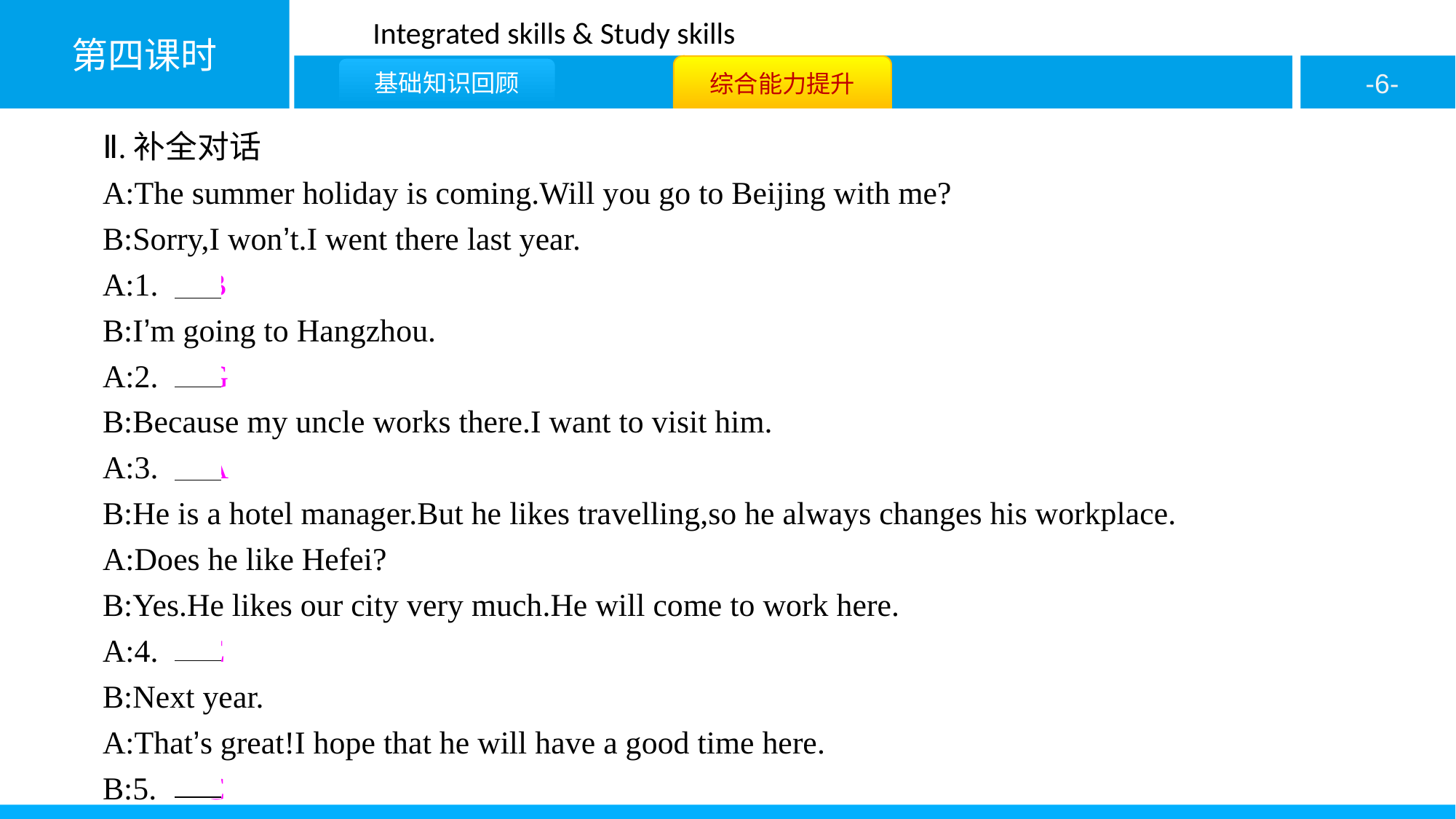

Ⅱ.补全对话
A:The summer holiday is coming.Will you go to Beijing with me?
B:Sorry,I won’t.I went there last year.
A:1.　B
B:I’m going to Hangzhou.
A:2.　G
B:Because my uncle works there.I want to visit him.
A:3.　A
B:He is a hotel manager.But he likes travelling,so he always changes his workplace.
A:Does he like Hefei?
B:Yes.He likes our city very much.He will come to work here.
A:4.　E
B:Next year.
A:That’s great!I hope that he will have a good time here.
B:5.　C